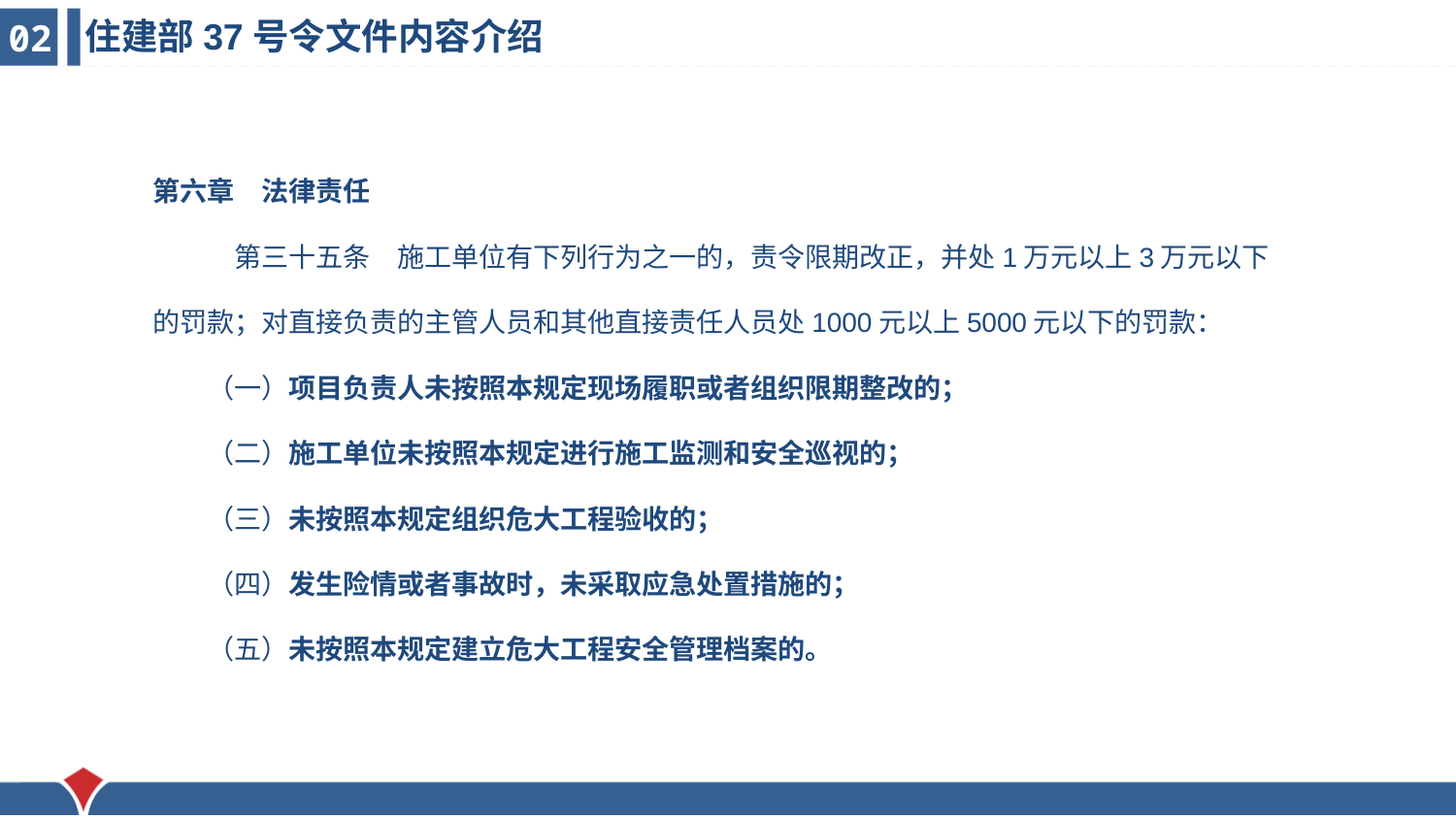

住建部37号令文件内容介绍
02
第六章　法律责任
　　　第三十五条　施工单位有下列行为之一的，责令限期改正，并处1万元以上3万元以下的罚款；对直接负责的主管人员和其他直接责任人员处1000元以上5000元以下的罚款：
　　（一）项目负责人未按照本规定现场履职或者组织限期整改的；
　　（二）施工单位未按照本规定进行施工监测和安全巡视的；
　　（三）未按照本规定组织危大工程验收的；
　　（四）发生险情或者事故时，未采取应急处置措施的；
　　（五）未按照本规定建立危大工程安全管理档案的。